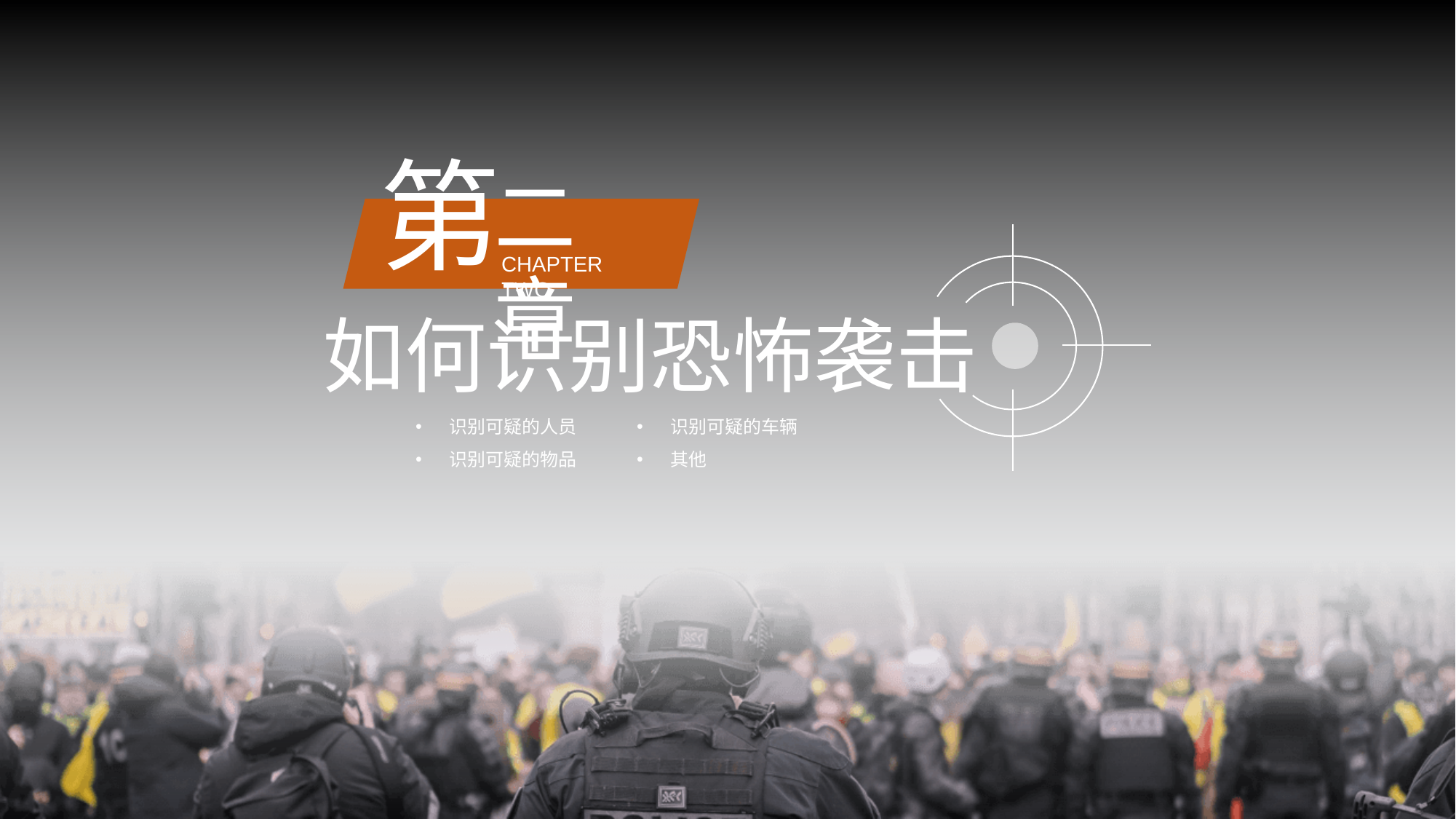

第
二章

CHAPTER TWO

如何识别恐怖袭击

识别可疑的车辆
其他
识别可疑的人员
识别可疑的物品